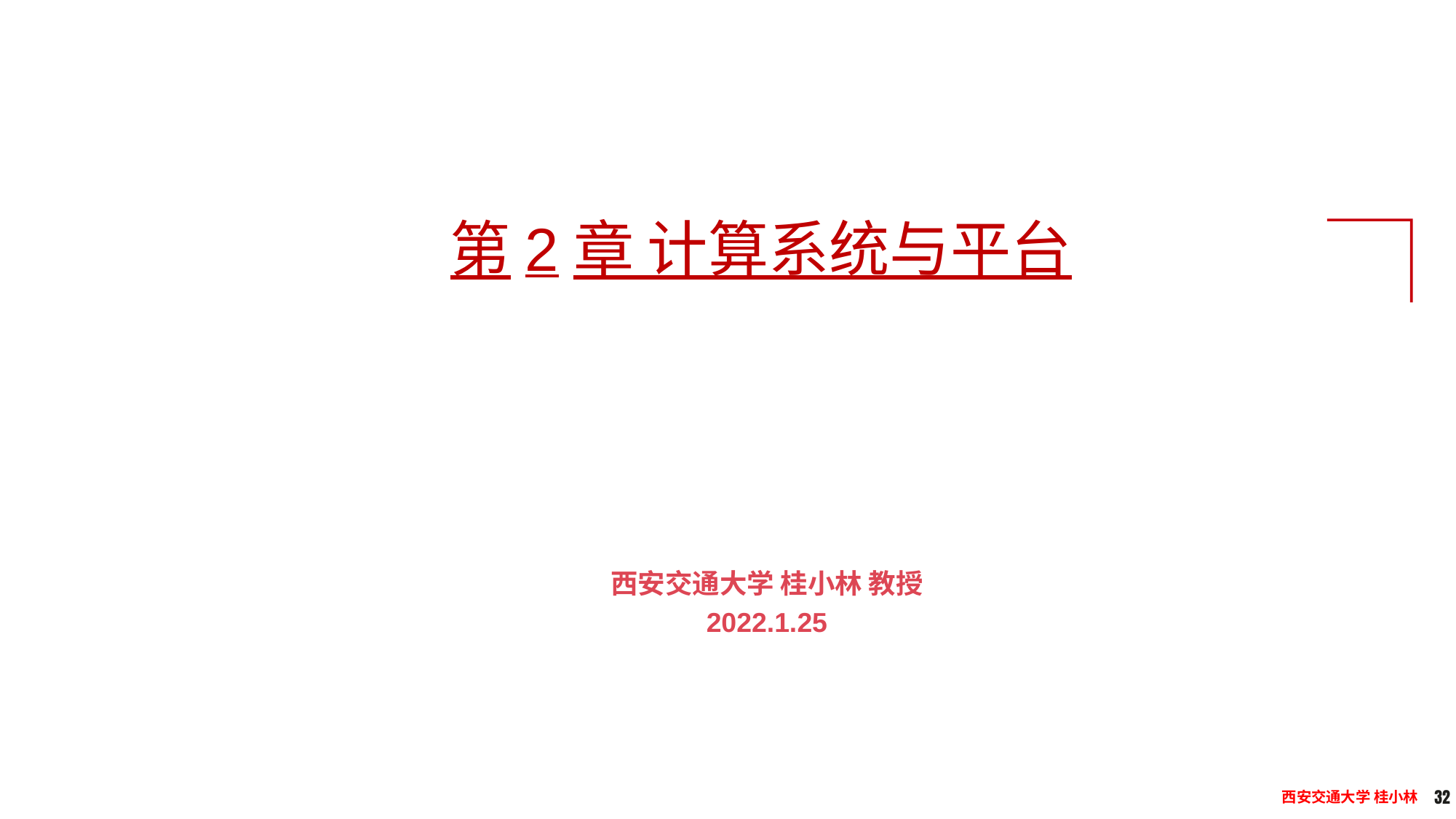

# 第2章 计算系统与平台

西安交通大学 桂小林 教授
2022.1.25